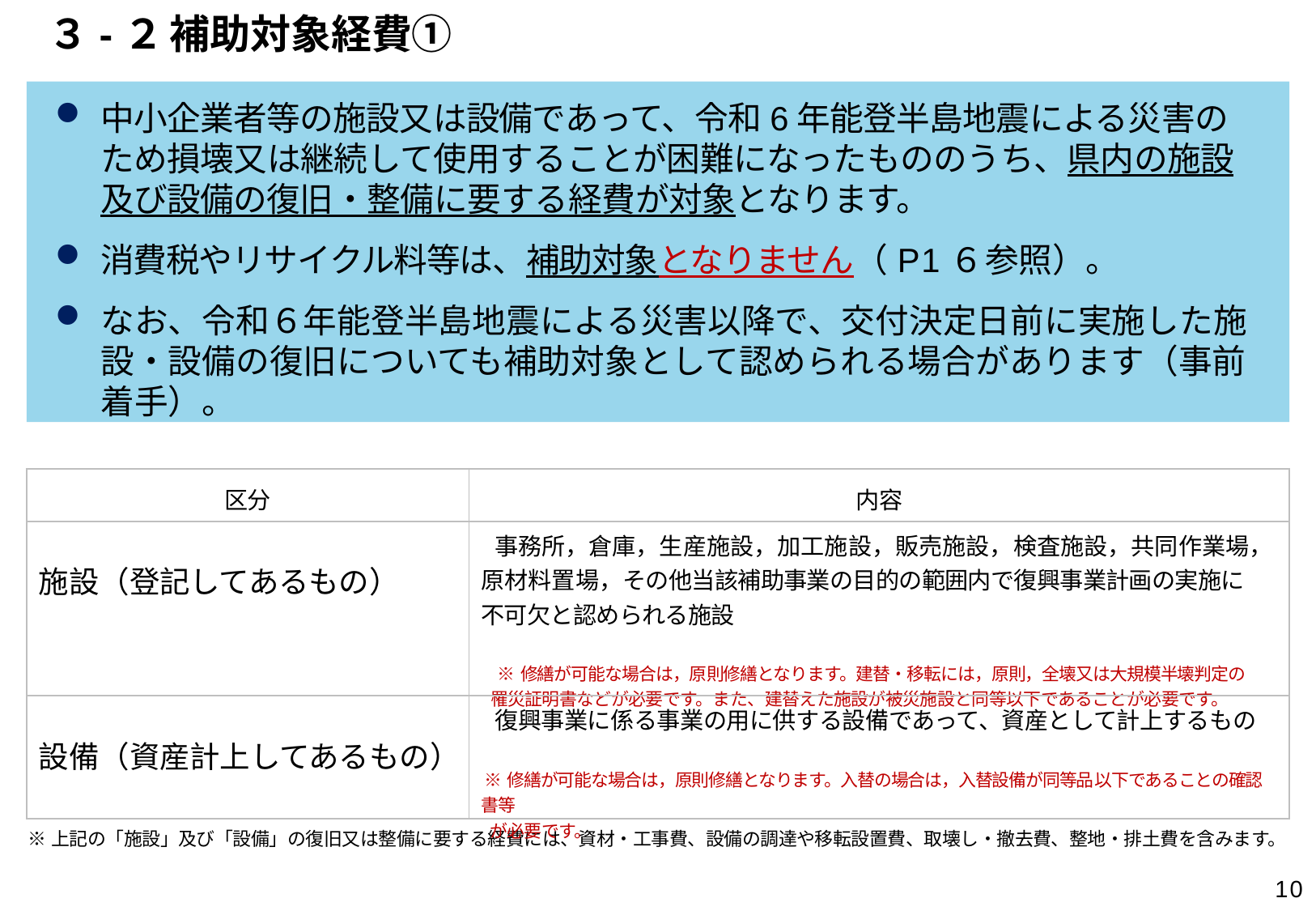

３-２	補助対象経費➀
中小企業者等の施設又は設備であって、令和6年能登半島地震による災害のため損壊又は継続して使用することが困難になったもののうち、県内の施設及び設備の復旧・整備に要する経費が対象となります。
消費税やリサイクル料等は、補助対象となりません（P1６参照）。
なお、令和６年能登半島地震による災害以降で、交付決定日前に実施した施設・設備の復旧についても補助対象として認められる場合があります（事前着手）。
| 区分 | 内容 |
| --- | --- |
| 施設（登記してあるもの） | 事務所，倉庫，生産施設，加工施設，販売施設，検査施設，共同作業場，原材料置場，その他当該補助事業の目的の範囲内で復興事業計画の実施に 不可欠と認められる施設 ※修繕が可能な場合は，原則修繕となります。建替・移転には，原則，全壊又は大規模半壊判定の 罹災証明書などが必要です。また、建替えた施設が被災施設と同等以下であることが必要です。 |
| 設備（資産計上してあるもの） | 復興事業に係る事業の用に供する設備であって、資産として計上するもの ※修繕が可能な場合は，原則修繕となります。入替の場合は，入替設備が同等品以下であることの確認書等 が必要です。 |
※上記の「施設」及び「設備」の復旧又は整備に要する経費には、資材・工事費、設備の調達や移転設置費、取壊し・撤去費、整地・排土費を含みます。
10